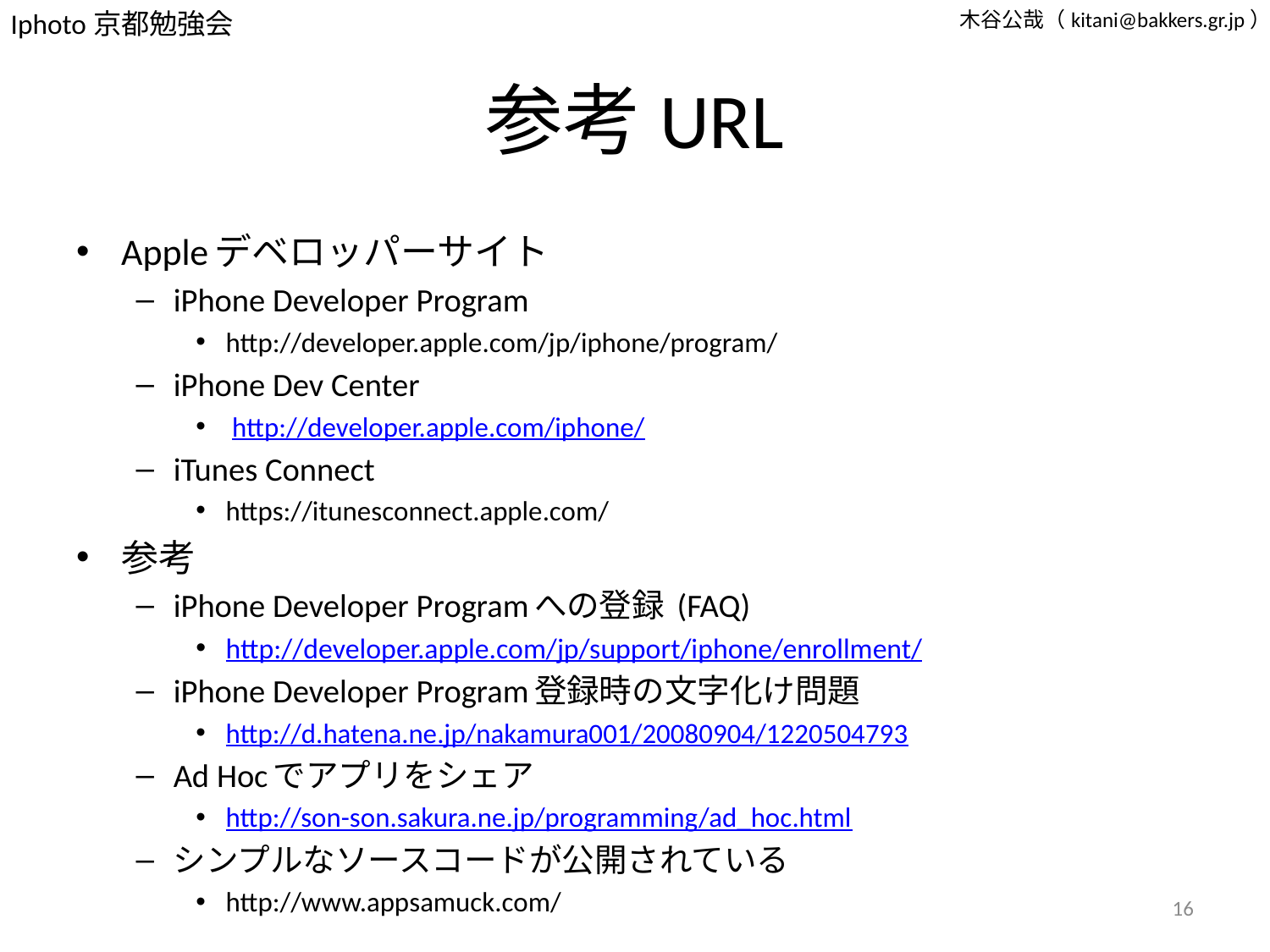

# 参考URL
Appleデベロッパーサイト
iPhone Developer Program
http://developer.apple.com/jp/iphone/program/
iPhone Dev Center
 http://developer.apple.com/iphone/
iTunes Connect
https://itunesconnect.apple.com/
参考
iPhone Developer Programへの登録 (FAQ)
http://developer.apple.com/jp/support/iphone/enrollment/
iPhone Developer Program登録時の文字化け問題
http://d.hatena.ne.jp/nakamura001/20080904/1220504793
Ad Hocでアプリをシェア
http://son-son.sakura.ne.jp/programming/ad_hoc.html
シンプルなソースコードが公開されている
http://www.appsamuck.com/
16